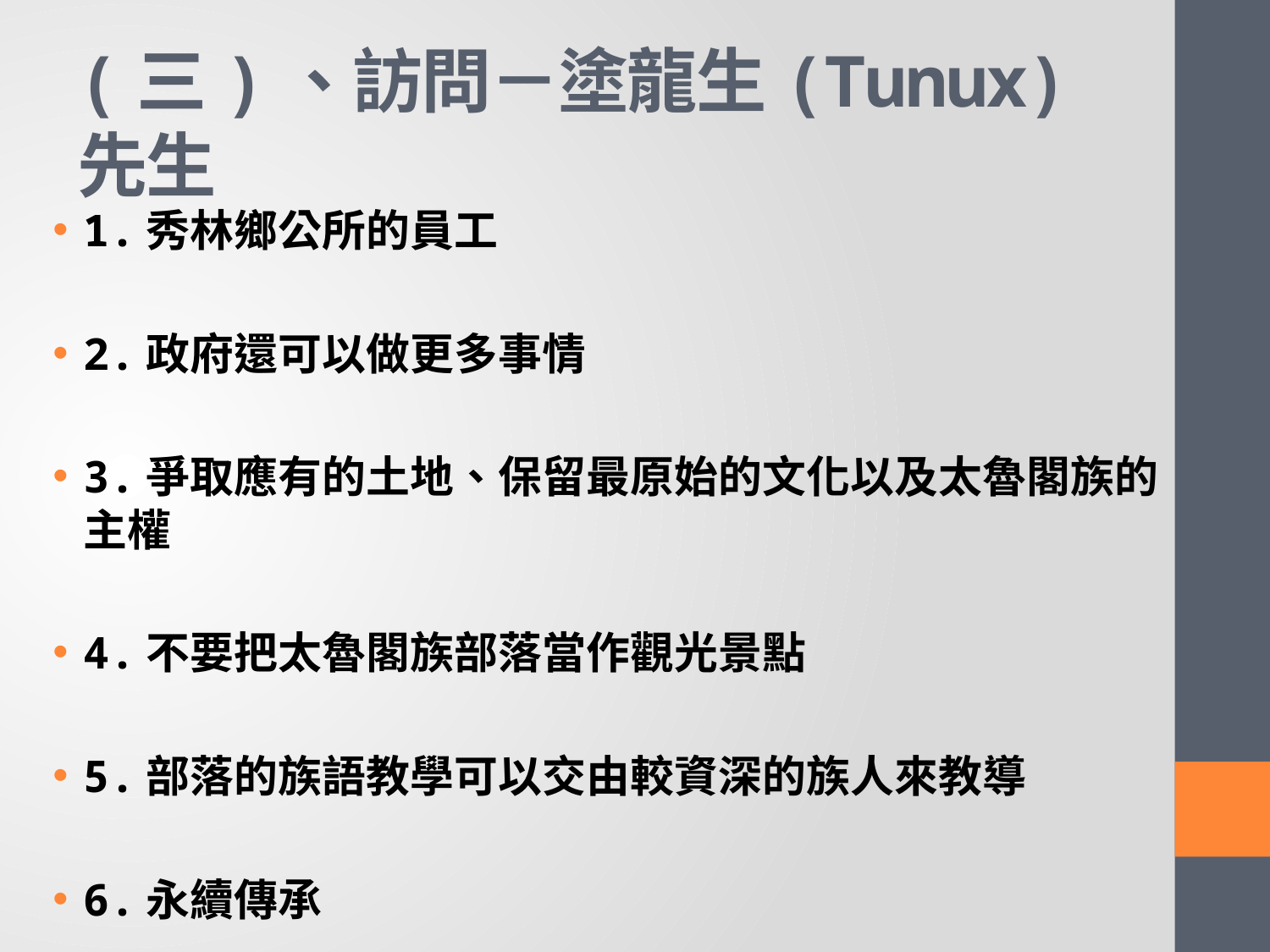

# (三)、訪問－塗龍生(Tunux)先生
1.秀林鄉公所的員工

2.政府還可以做更多事情

3.爭取應有的土地、保留最原始的文化以及太魯閣族的主權

4.不要把太魯閣族部落當作觀光景點

5.部落的族語教學可以交由較資深的族人來教導

6.永續傳承